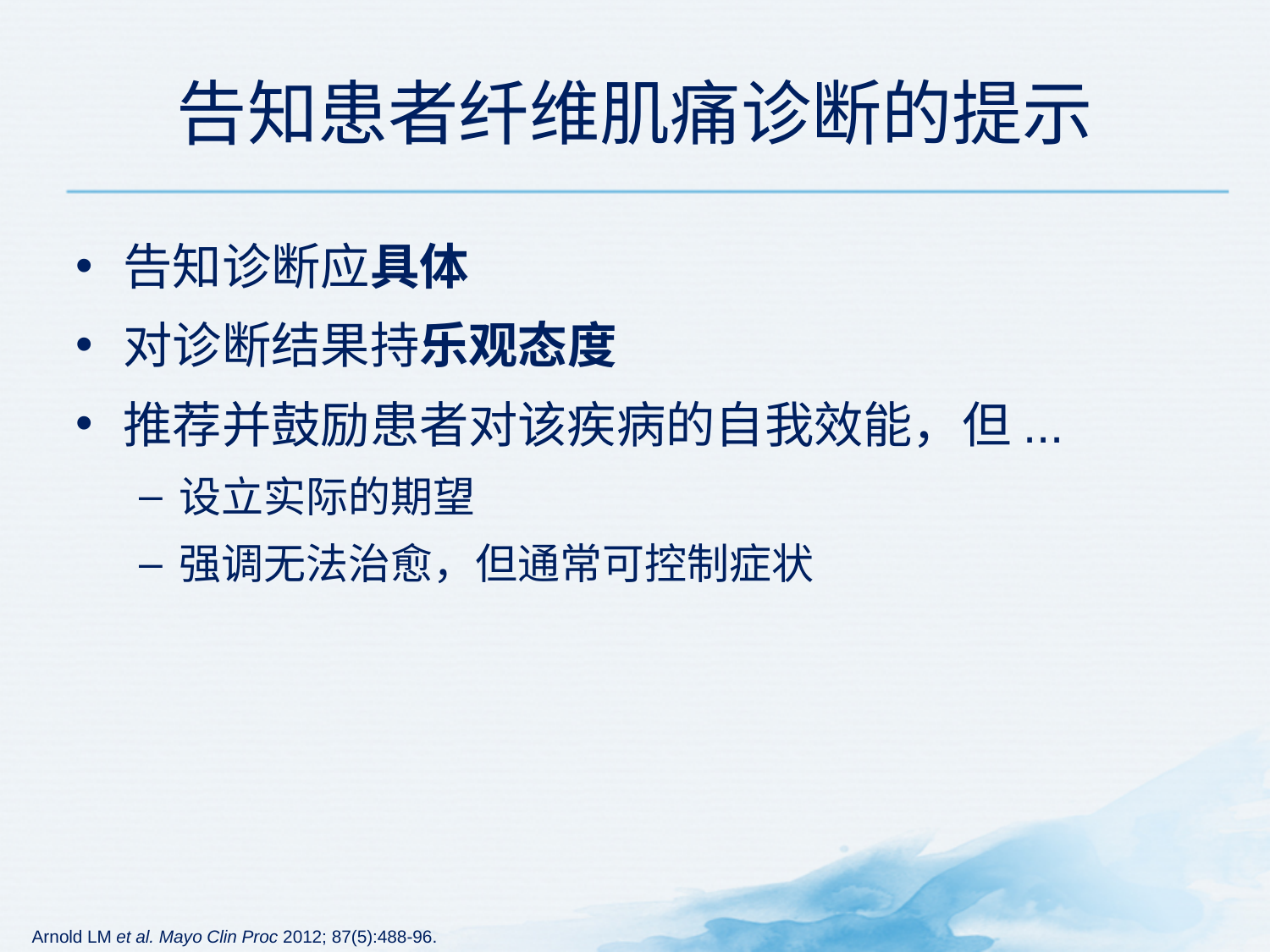

告知患者纤维肌痛诊断的提示
告知诊断应具体
对诊断结果持乐观态度
推荐并鼓励患者对该疾病的自我效能，但...
设立实际的期望
强调无法治愈，但通常可控制症状
Arnold LM et al. Mayo Clin Proc 2012; 87(5):488-96.